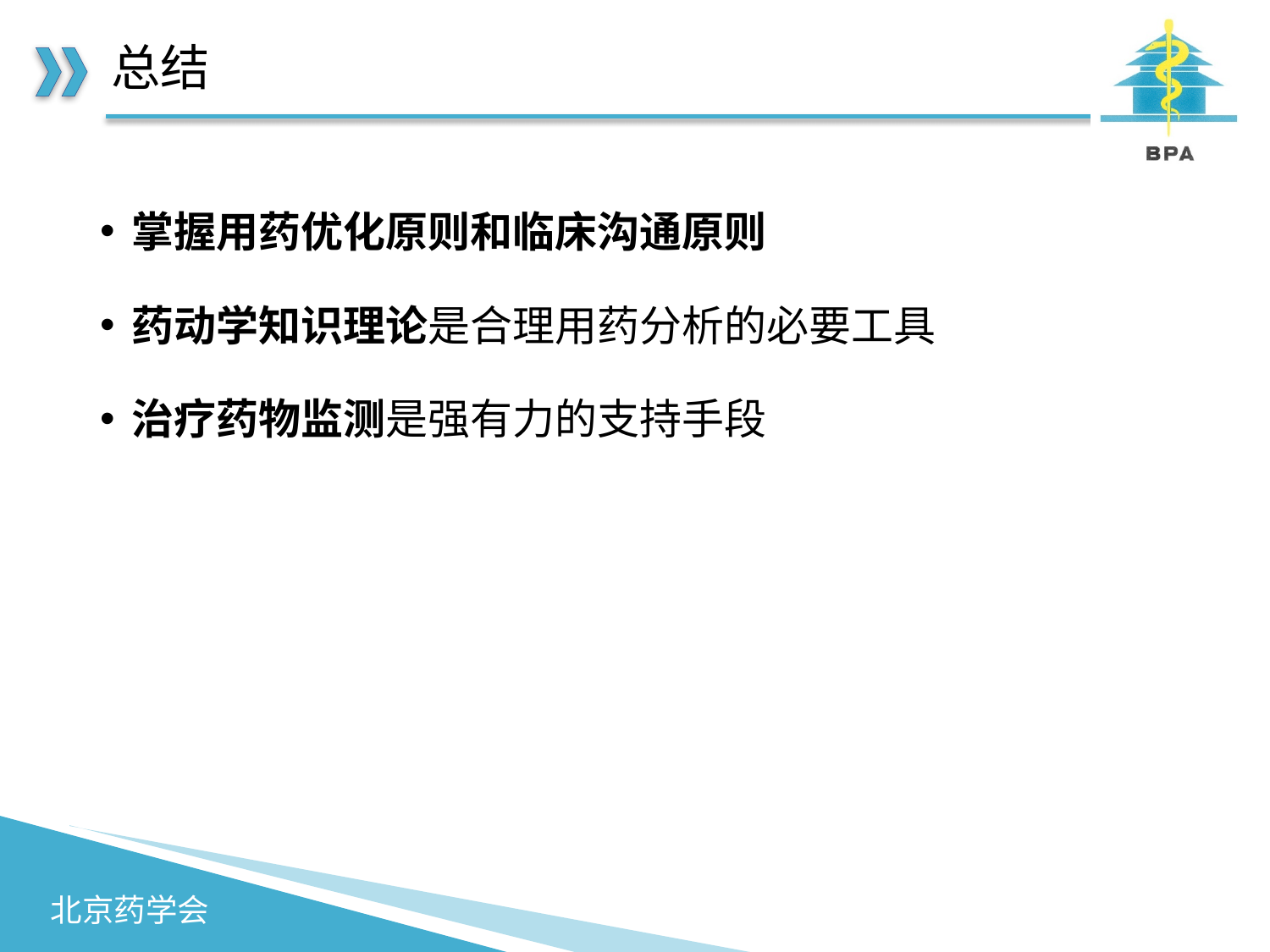

# 总结
掌握用药优化原则和临床沟通原则
药动学知识理论是合理用药分析的必要工具
治疗药物监测是强有力的支持手段